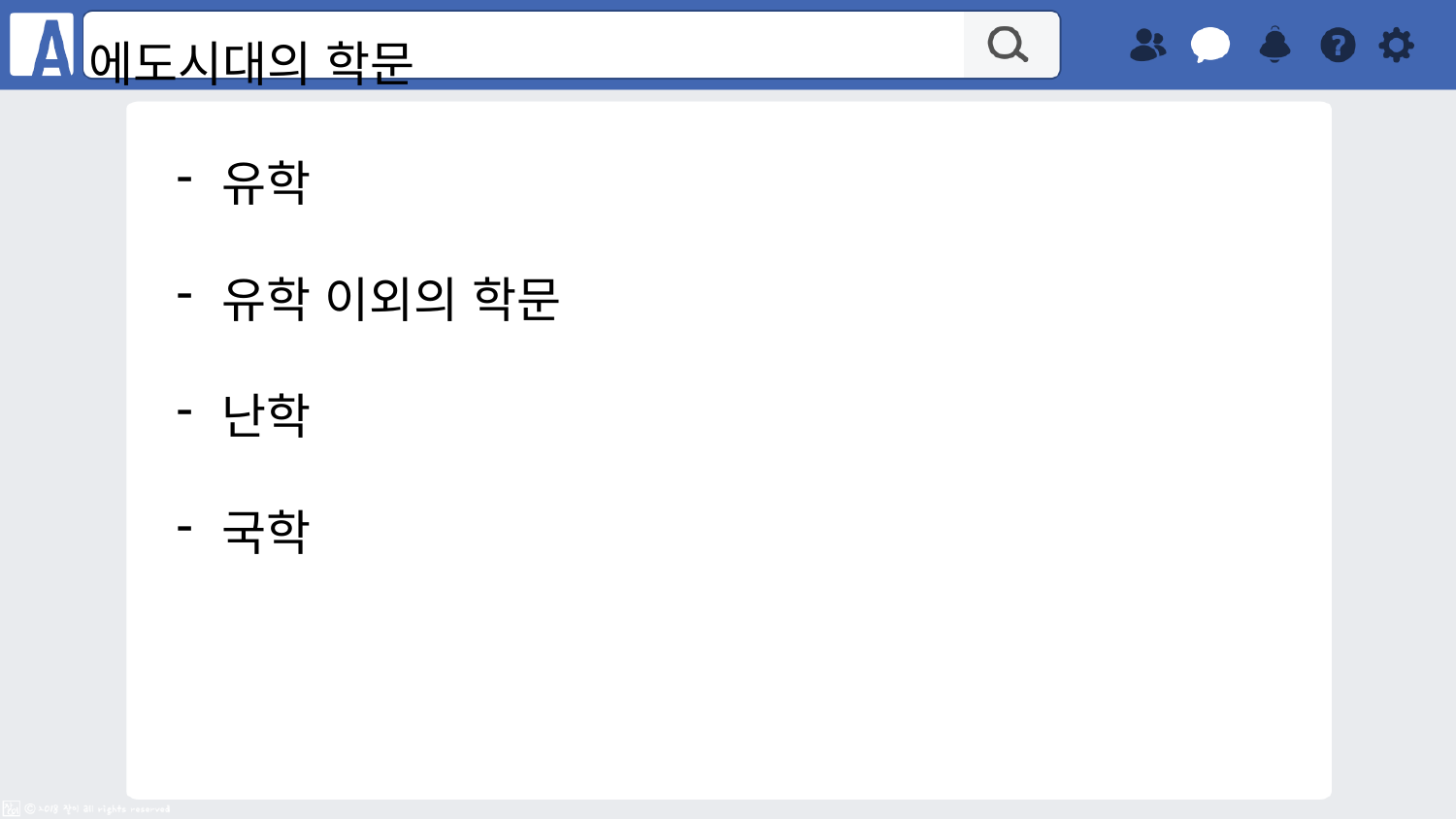

에도시대의 학문
유학

유학 이외의 학문

난학

국학